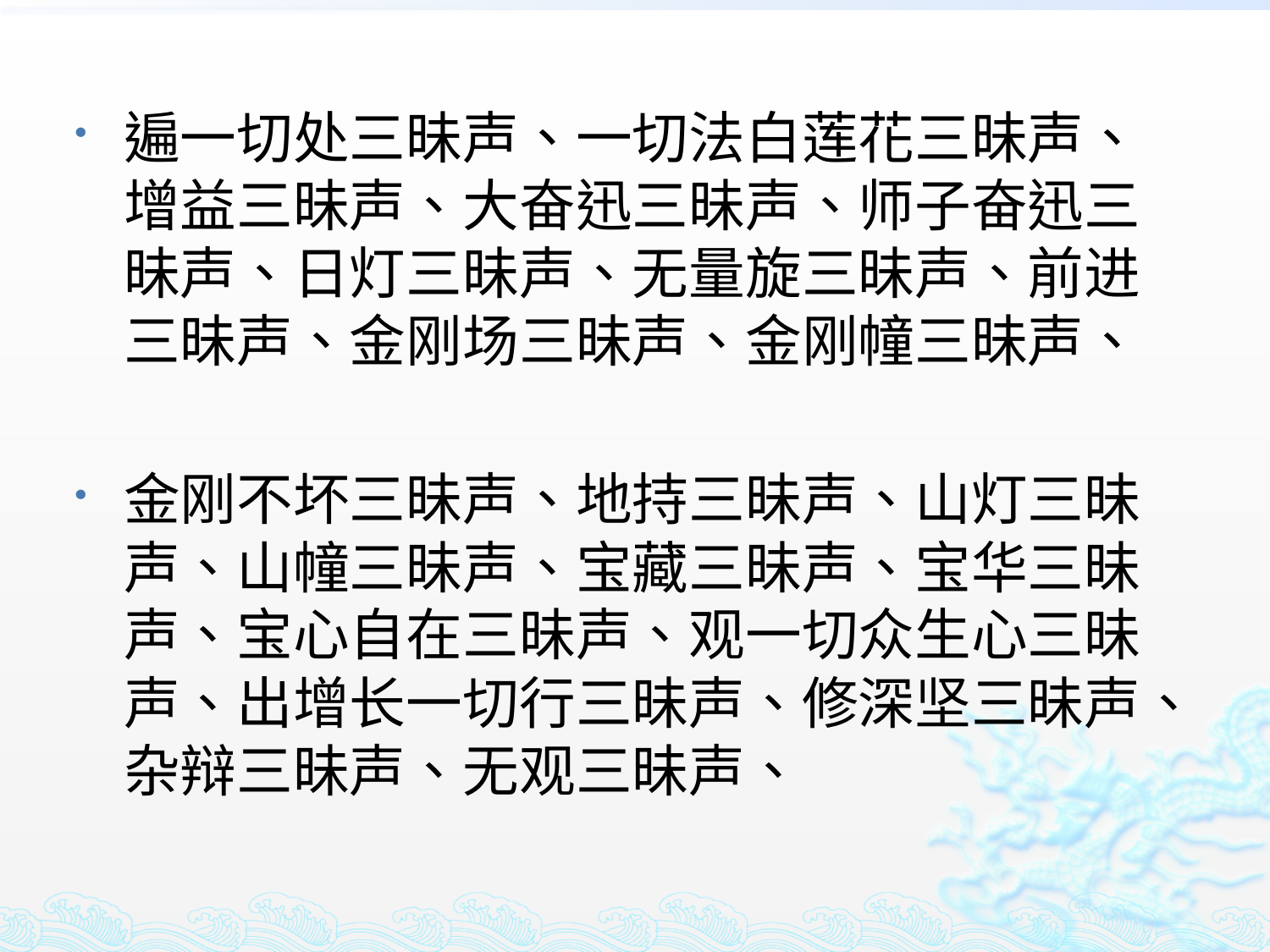

遍一切处三昧声、一切法白莲花三昧声、增益三昧声、大奋迅三昧声、师子奋迅三昧声、日灯三昧声、无量旋三昧声、前进三昧声、金刚场三昧声、金刚幢三昧声、

金刚不坏三昧声、地持三昧声、山灯三昧声、山幢三昧声、宝藏三昧声、宝华三昧声、宝心自在三昧声、观一切众生心三昧声、出增长一切行三昧声、修深坚三昧声、杂辩三昧声、无观三昧声、